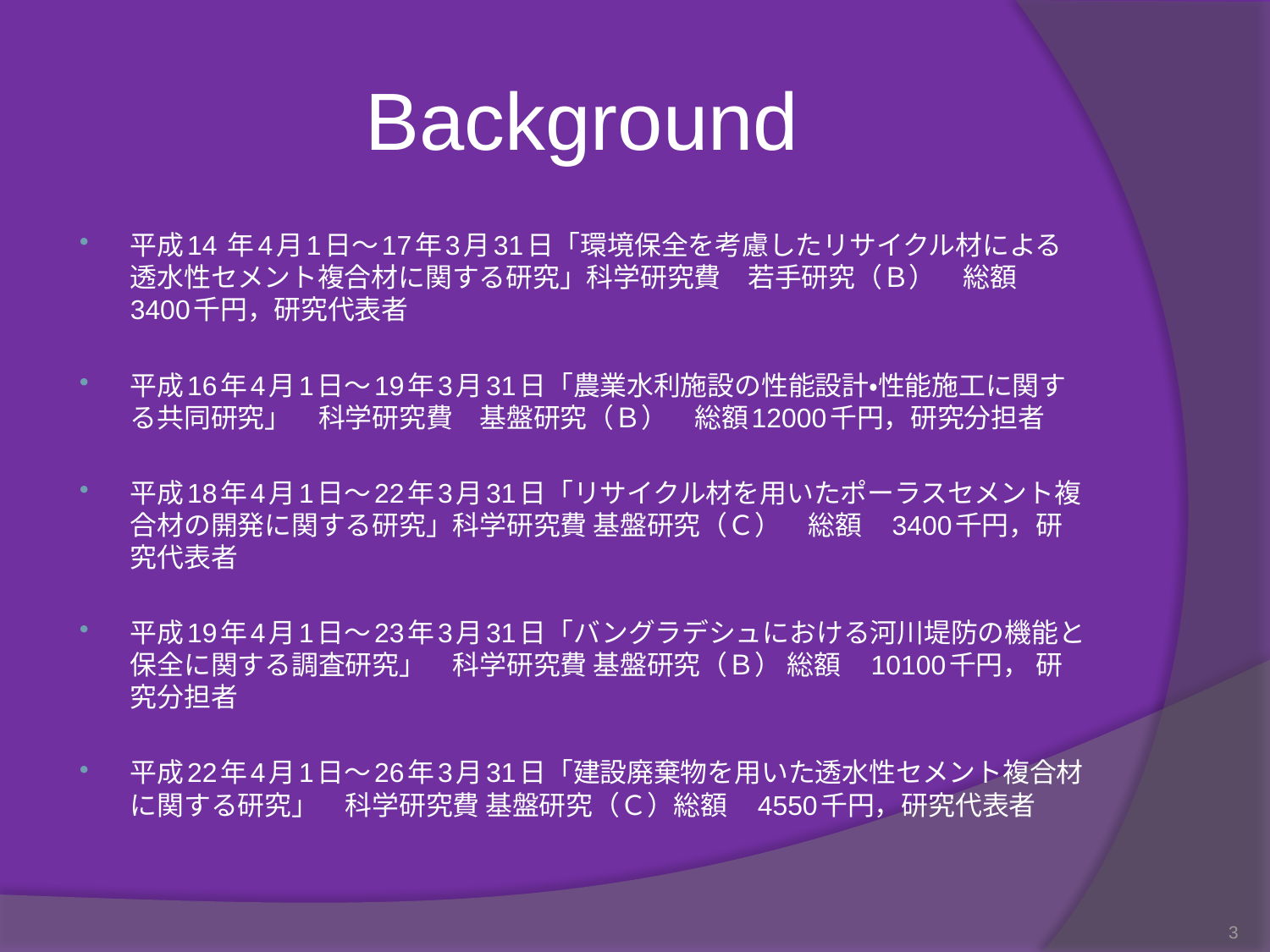

# Background
平成14 年4月1日～17年3月31日「環境保全を考慮したリサイクル材による透水性セメント複合材に関する研究」科学研究費　若手研究（Ｂ）　総額　3400千円，研究代表者

平成16年4月1日～19年3月31日「農業水利施設の性能設計・性能施工に関する共同研究」　科学研究費　基盤研究（Ｂ）　総額12000千円，研究分担者

平成18年4月1日～22年3月31日「リサイクル材を用いたポーラスセメント複合材の開発に関する研究」科学研究費 基盤研究（Ｃ）　総額　3400千円，研究代表者

平成19年4月1日～23年3月31日「バングラデシュにおける河川堤防の機能と保全に関する調査研究」　科学研究費 基盤研究（Ｂ） 総額　10100千円， 研究分担者

平成22年4月1日～26年3月31日「建設廃棄物を用いた透水性セメント複合材に関する研究」　科学研究費 基盤研究（Ｃ）総額　4550千円，研究代表者

3